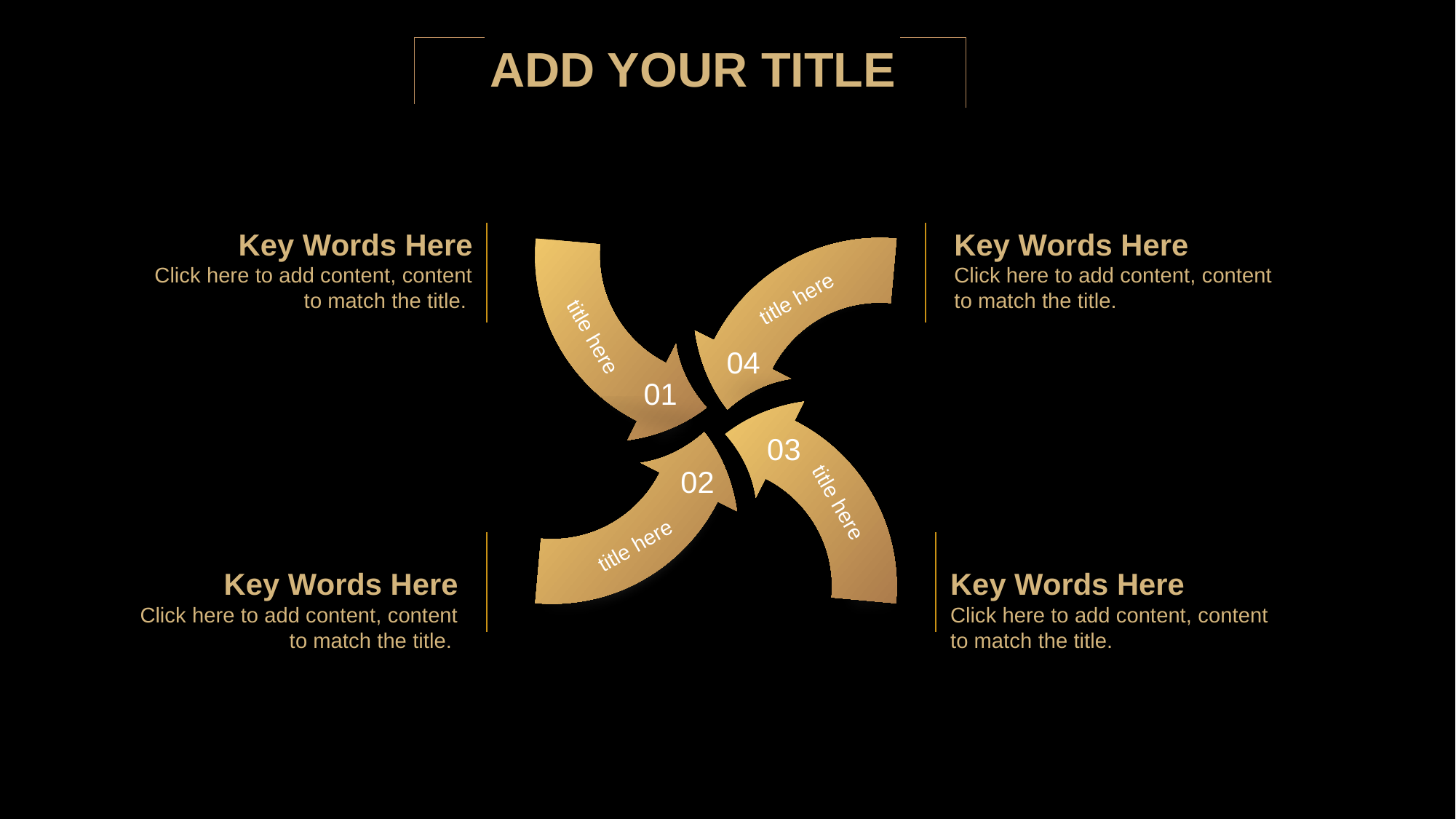

Key Words Here
Click here to add content, content to match the title.
Key Words Here
Click here to add content, content to match the title.

title here
title here
04
01

03

02
title here
title here

Key Words Here
Click here to add content, content to match the title.
Key Words Here
Click here to add content, content to match the title.

行业PPT模板http://www.1ppt.com/hangye/